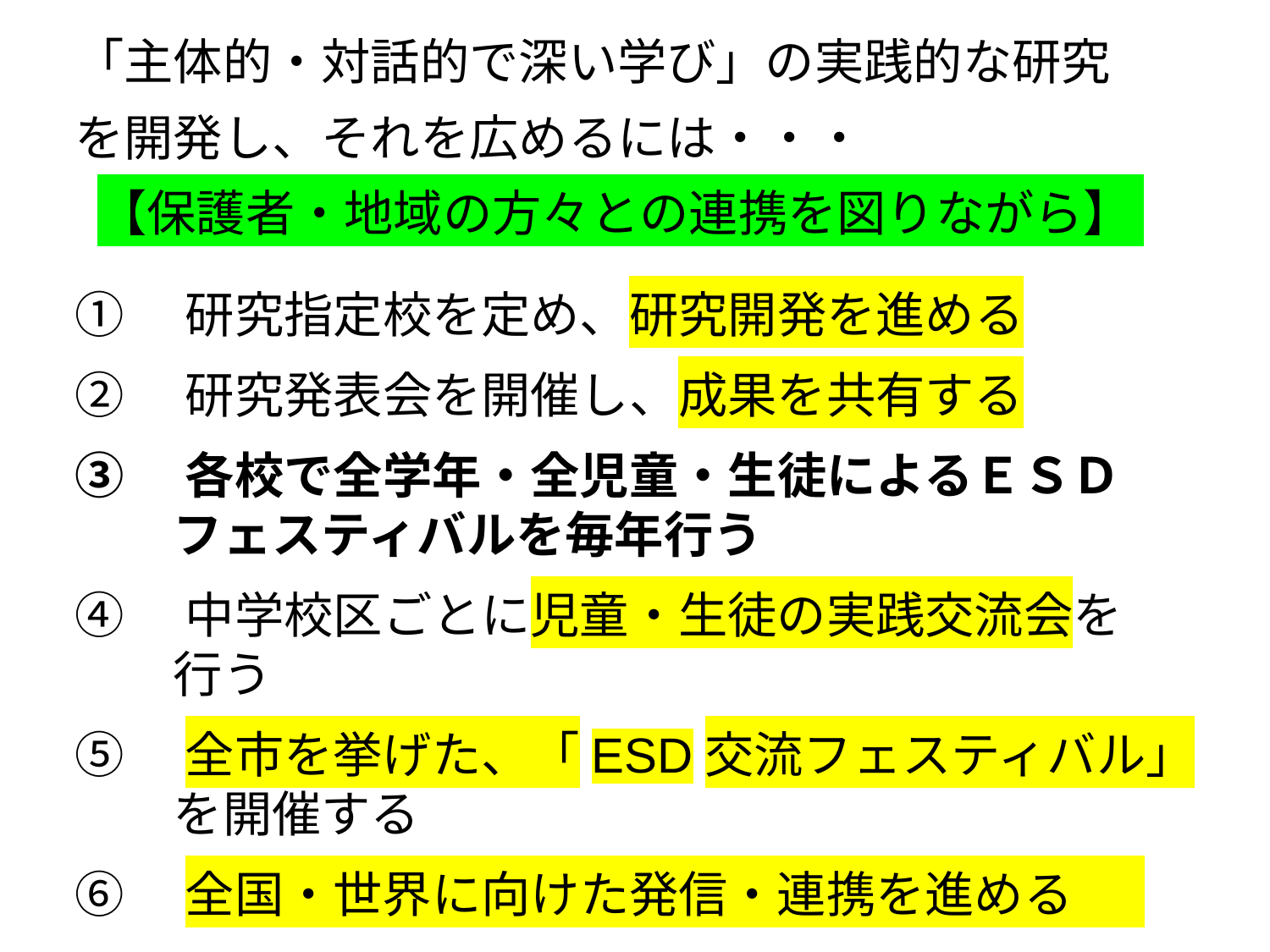

「主体的・対話的で深い学び」の実践的な研究

を開発し、それを広めるには・・・

 【保護者・地域の方々との連携を図りながら】

①　研究指定校を定め、研究開発を進める

②　研究発表会を開催し、成果を共有する

③　各校で全学年・全児童・生徒によるＥＳＤ
　　フェスティバルを毎年行う

④　中学校区ごとに児童・生徒の実践交流会を
　　行う

⑤　全市を挙げた、「ESD交流フェスティバル」
　　を開催する

⑥　全国・世界に向けた発信・連携を進める